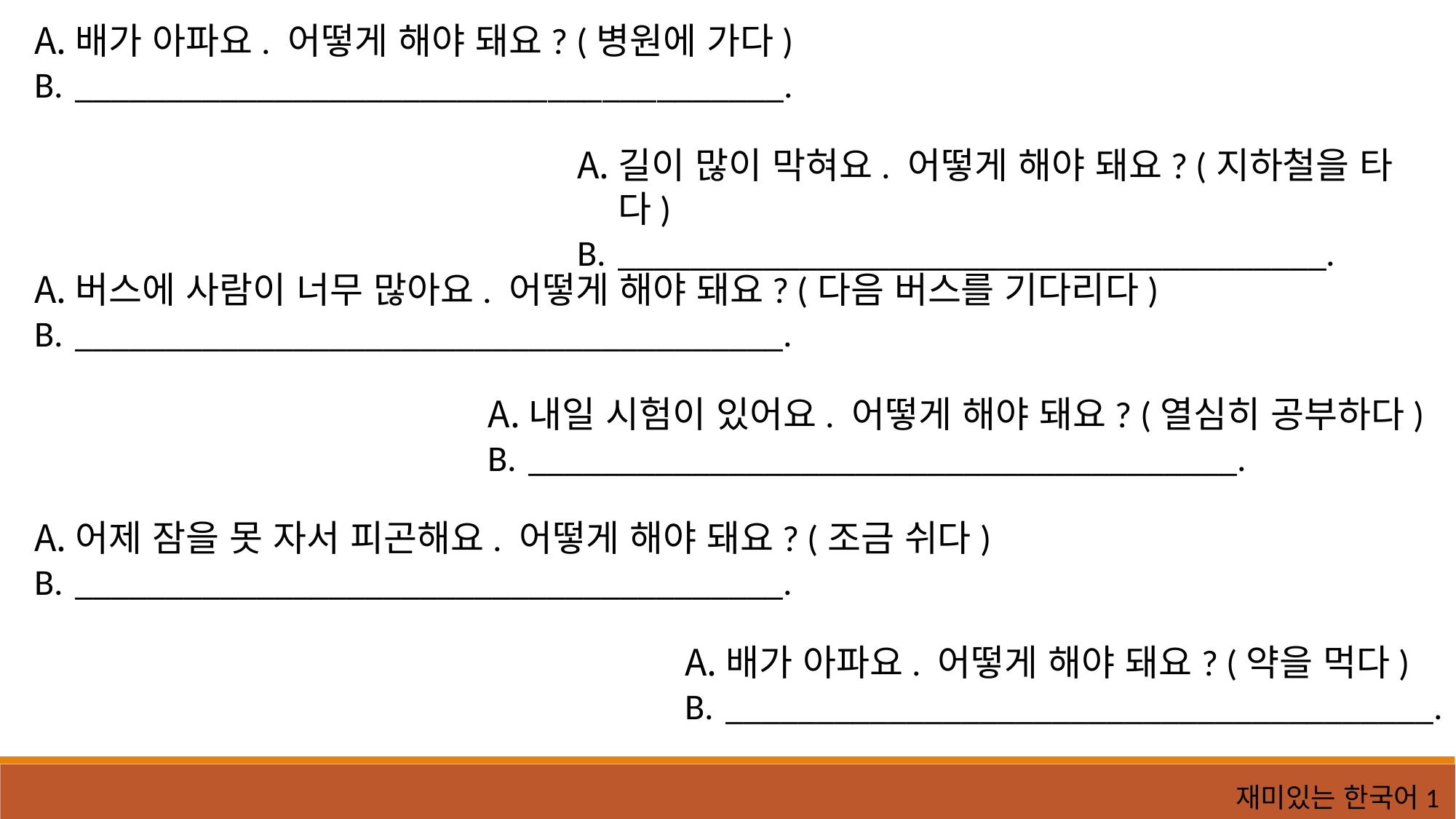

배가 아파요. 어떻게 해야 돼요? (병원에 가다)
_______________________________________.
길이 많이 막혀요. 어떻게 해야 돼요? (지하철을 타다)
_______________________________________.
버스에 사람이 너무 많아요. 어떻게 해야 돼요? (다음 버스를 기다리다)
_______________________________________.
내일 시험이 있어요. 어떻게 해야 돼요? (열심히 공부하다)
_______________________________________.
어제 잠을 못 자서 피곤해요. 어떻게 해야 돼요? (조금 쉬다)
_______________________________________.
배가 아파요. 어떻게 해야 돼요? (약을 먹다)
_______________________________________.
재미있는 한국어1